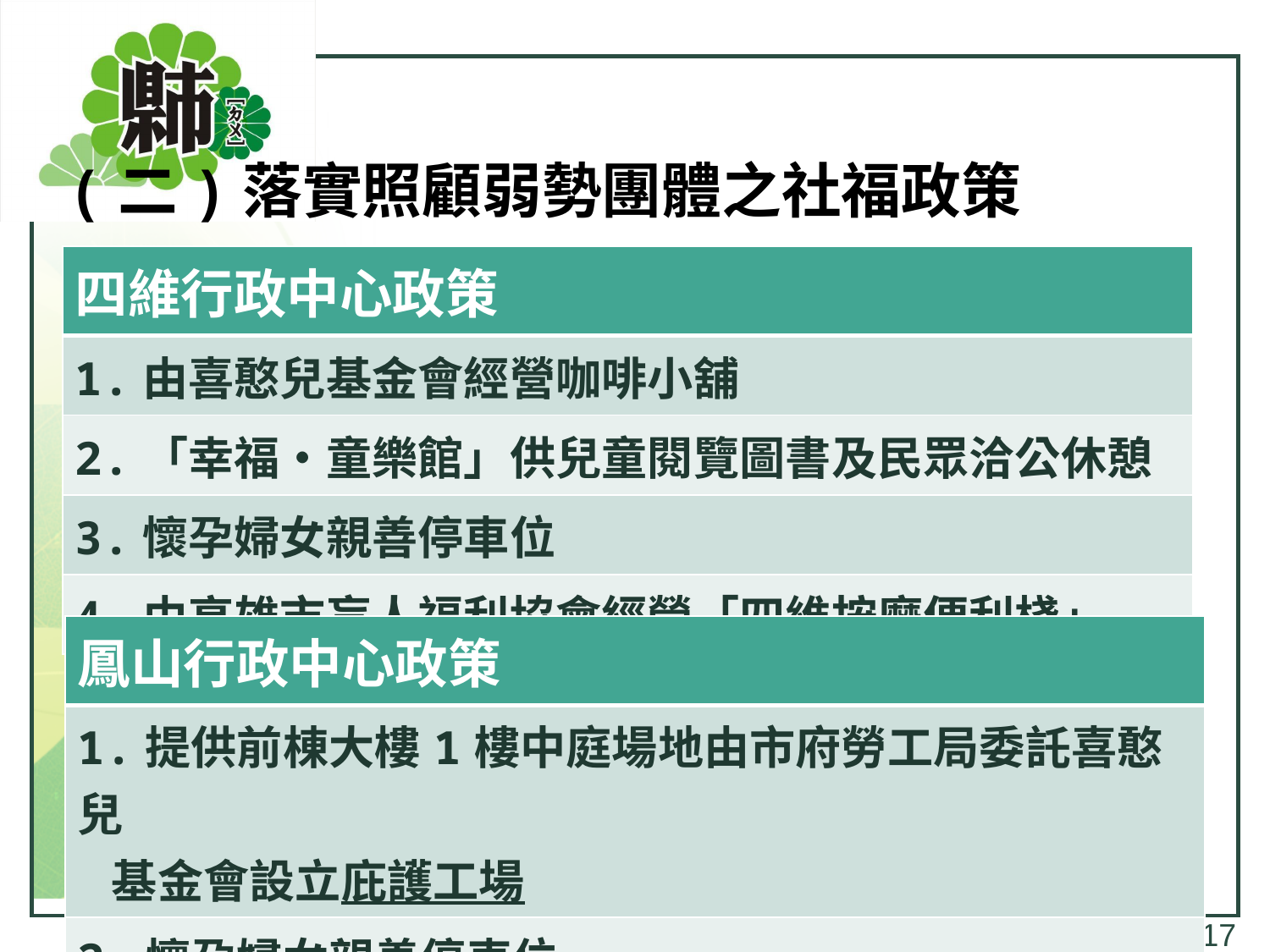

(二)落實照顧弱勢團體之社福政策

| 四維行政中心政策 |
| --- |
| 1.由喜憨兒基金會經營咖啡小舖 |
| 2.「幸福‧童樂館」供兒童閱覽圖書及民眾洽公休憩 |
| 3.懷孕婦女親善停車位 |
| 4.由高雄市盲人福利協會經營「四維按摩便利棧」 |
| 鳳山行政中心政策 |
| --- |
| 1.提供前棟大樓1樓中庭場地由市府勞工局委託喜憨兒 基金會設立庇護工場 |
| 2.懷孕婦女親善停車位 |